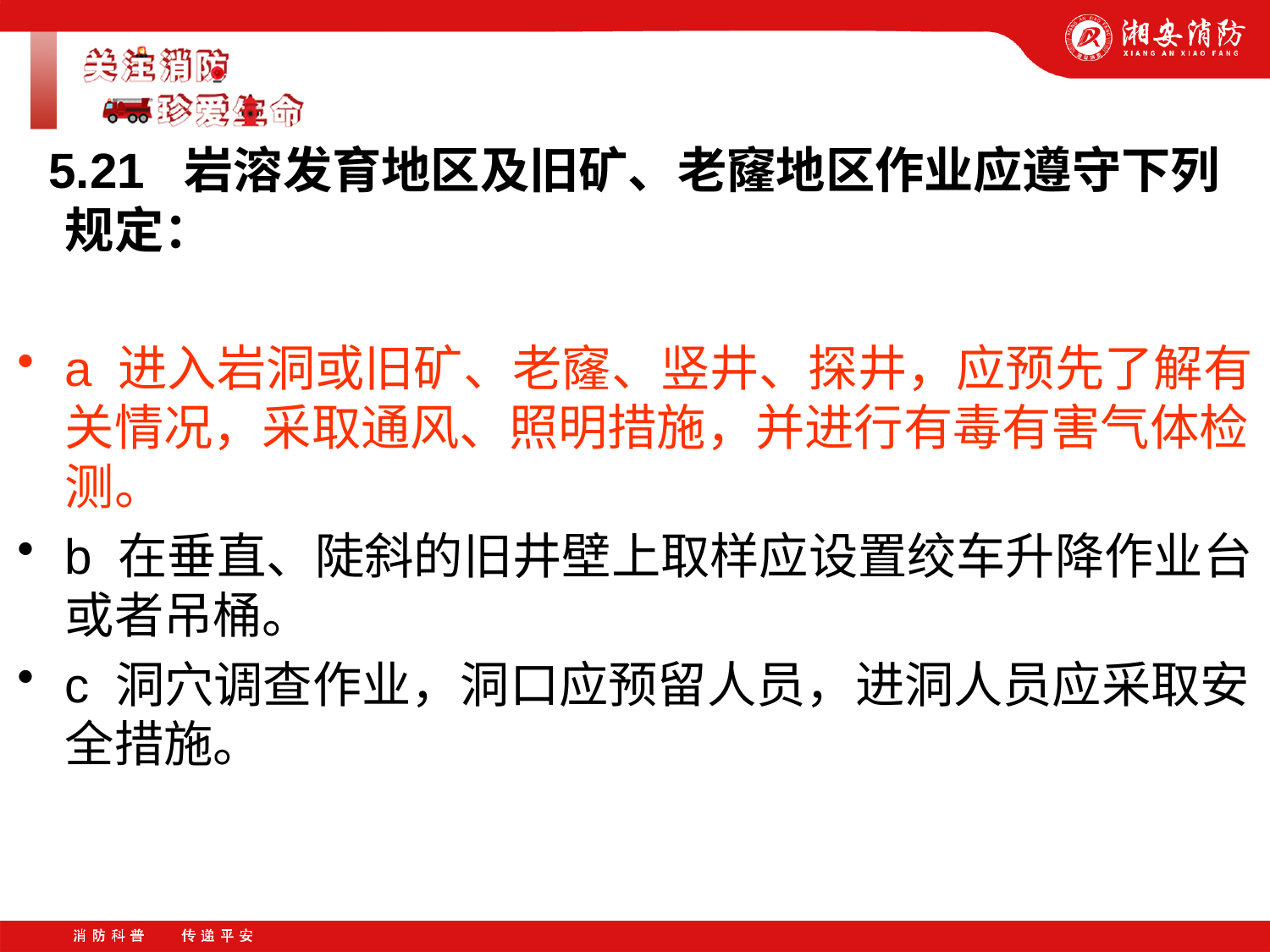

5.21  岩溶发育地区及旧矿、老窿地区作业应遵守下列规定：

a 进入岩洞或旧矿、老窿、竖井、探井，应预先了解有关情况，采取通风、照明措施，并进行有毒有害气体检测。
b 在垂直、陡斜的旧井壁上取样应设置绞车升降作业台或者吊桶。
c 洞穴调查作业，洞口应预留人员，进洞人员应采取安全措施。